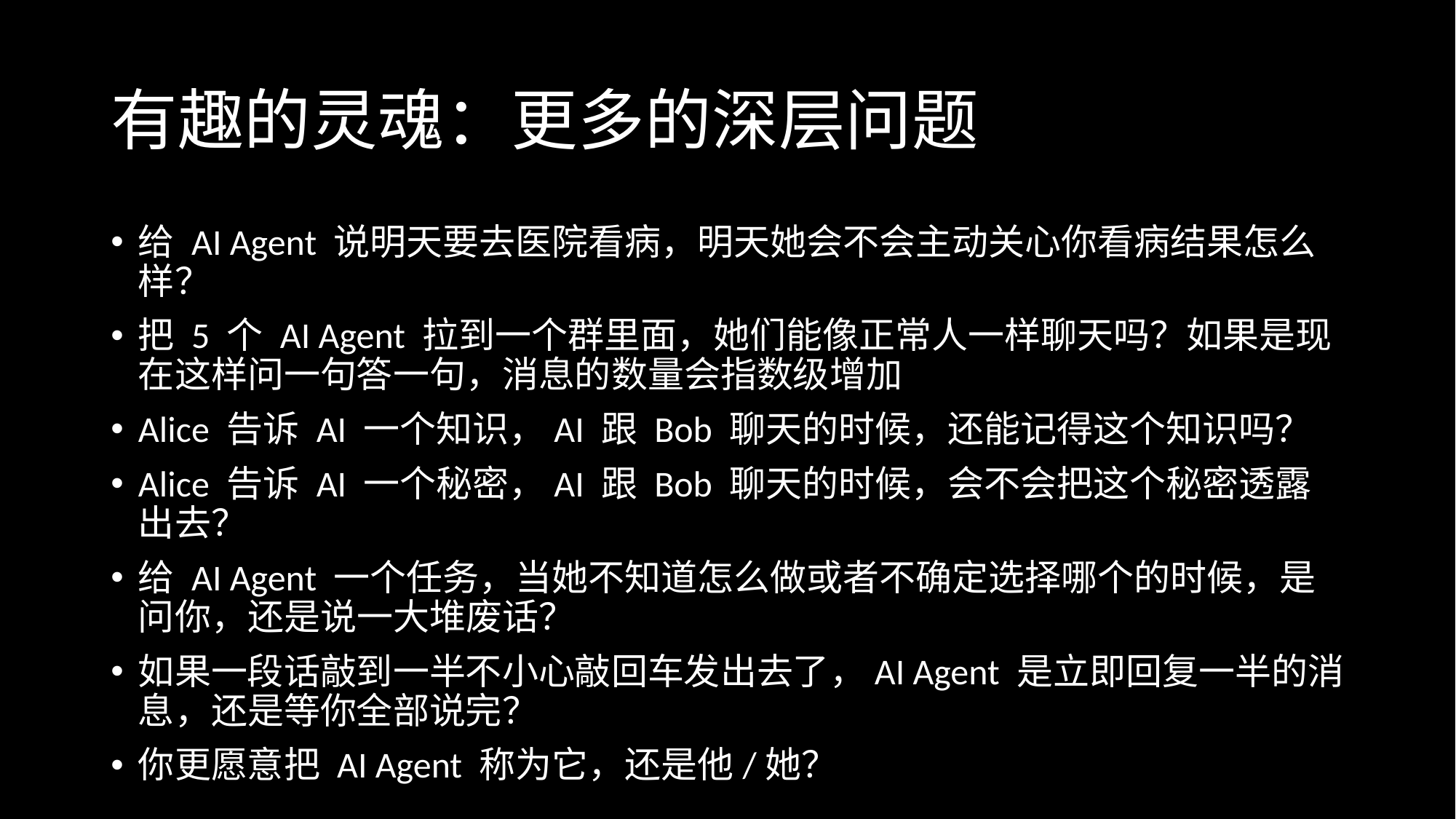

# 有趣的灵魂：更多的深层问题
给 AI Agent 说明天要去医院看病，明天她会不会主动关心你看病结果怎么样？
把 5 个 AI Agent 拉到一个群里面，她们能像正常人一样聊天吗？如果是现在这样问一句答一句，消息的数量会指数级增加
Alice 告诉 AI 一个知识，AI 跟 Bob 聊天的时候，还能记得这个知识吗？
Alice 告诉 AI 一个秘密，AI 跟 Bob 聊天的时候，会不会把这个秘密透露出去？
给 AI Agent 一个任务，当她不知道怎么做或者不确定选择哪个的时候，是问你，还是说一大堆废话？
如果一段话敲到一半不小心敲回车发出去了，AI Agent 是立即回复一半的消息，还是等你全部说完？
你更愿意把 AI Agent 称为它，还是他/她？